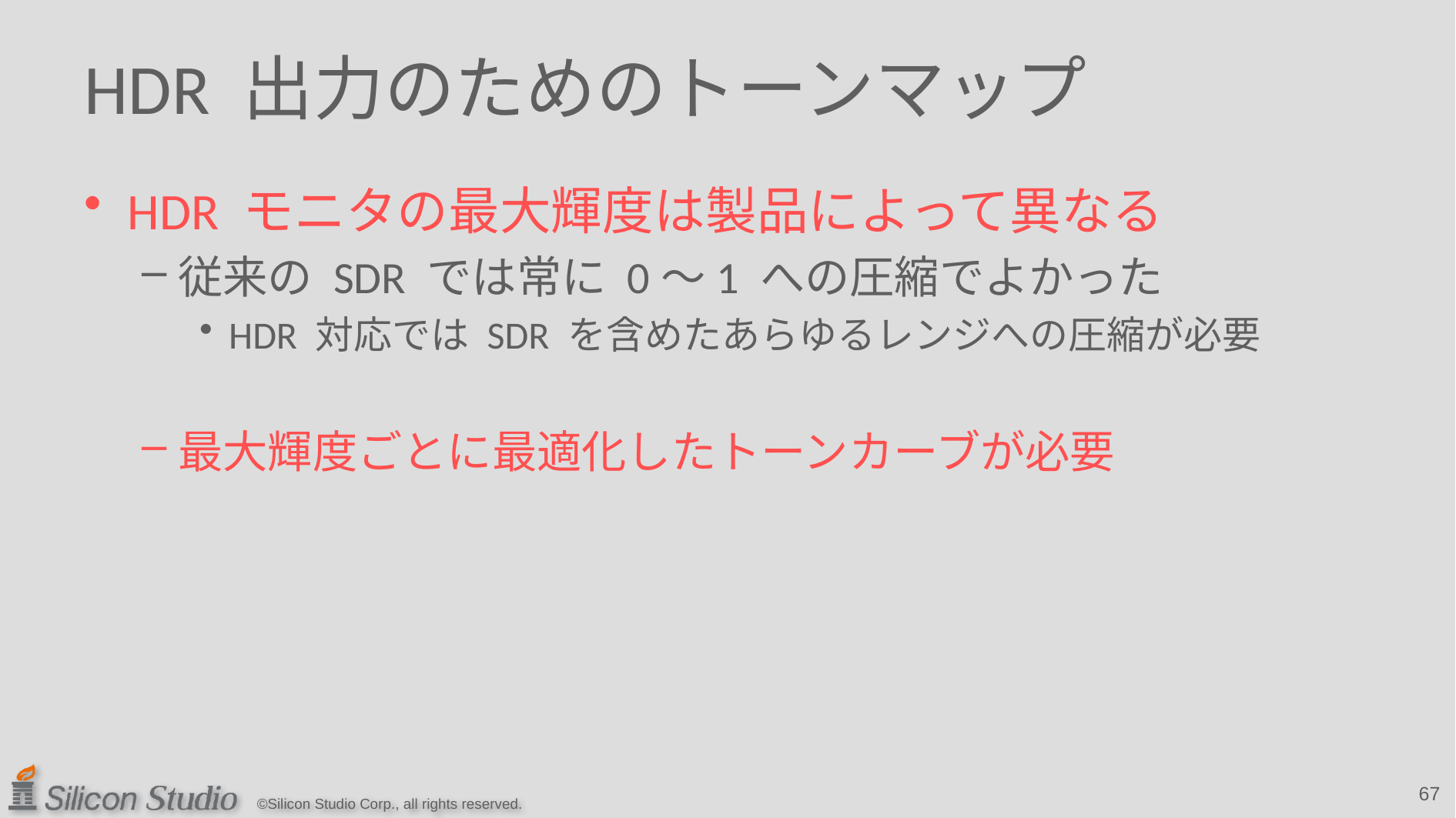

# HDR 出力のためのトーンマップ
HDR モニタの最大輝度は製品によって異なる
従来の SDR では常に 0～1 への圧縮でよかった
HDR 対応では SDR を含めたあらゆるレンジへの圧縮が必要

最大輝度ごとに最適化したトーンカーブが必要
67